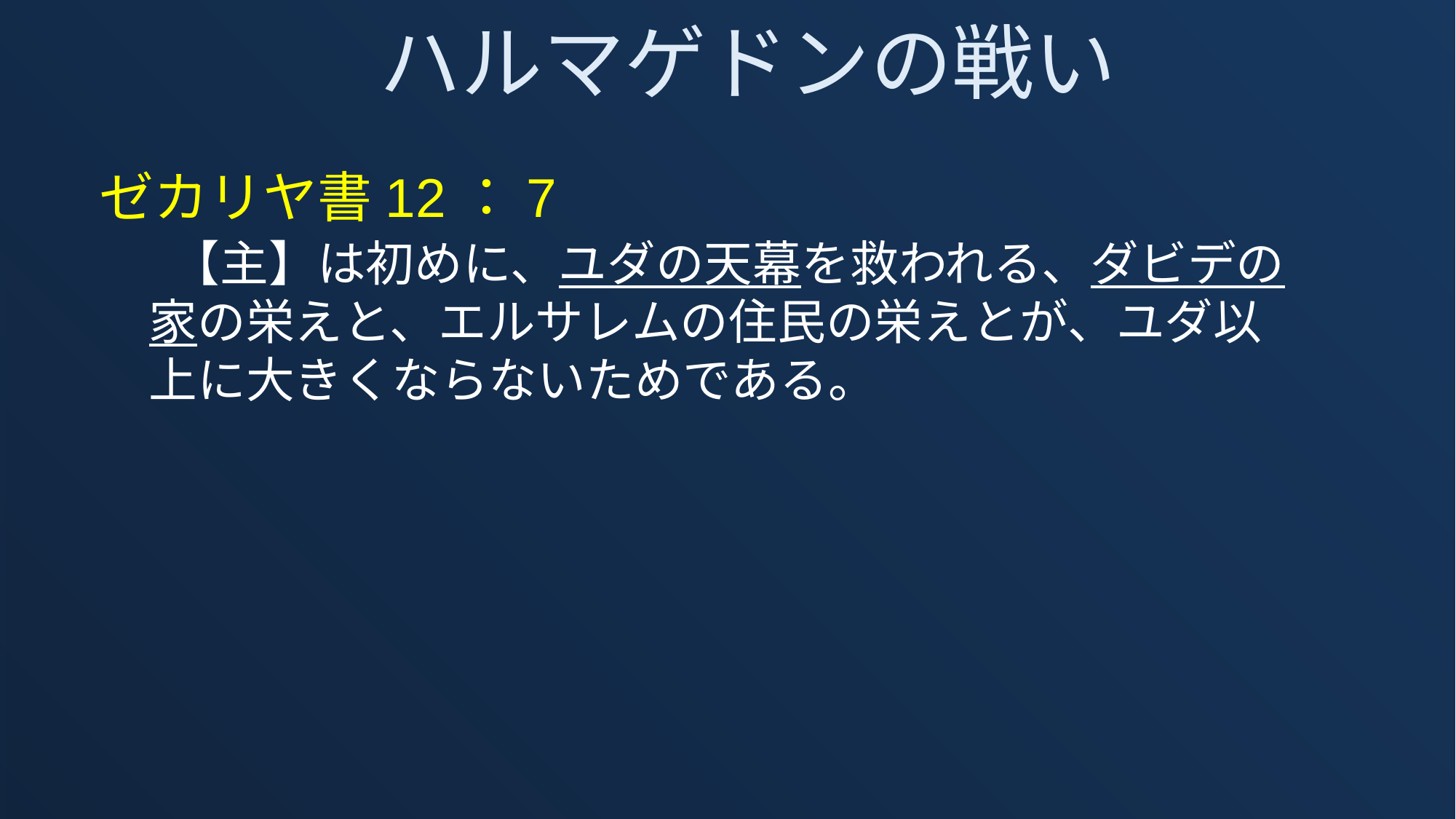

ハルマゲドンの戦い
ゼカリヤ書12：7
 【主】は初めに、ユダの天幕を救われる、ダビデの家の栄えと、エルサレムの住民の栄えとが、ユダ以上に大きくならないためである。